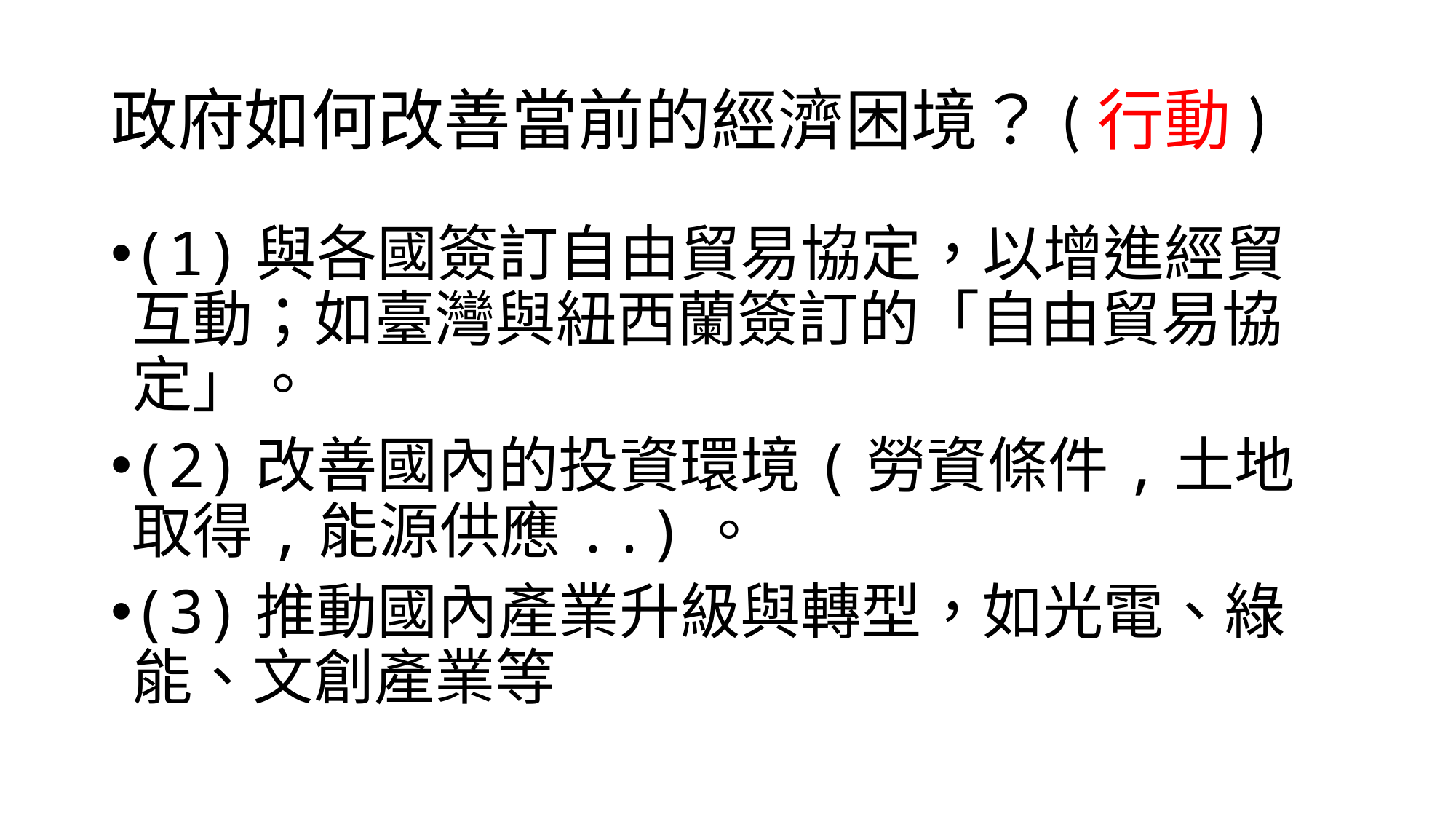

# 政府如何改善當前的經濟困境？(行動)
(1)與各國簽訂自由貿易協定，以增進經貿互動；如臺灣與紐西蘭簽訂的「自由貿易協定」。
(2)改善國內的投資環境(勞資條件,土地取得,能源供應..)。
(3)推動國內產業升級與轉型，如光電、綠能、文創產業等